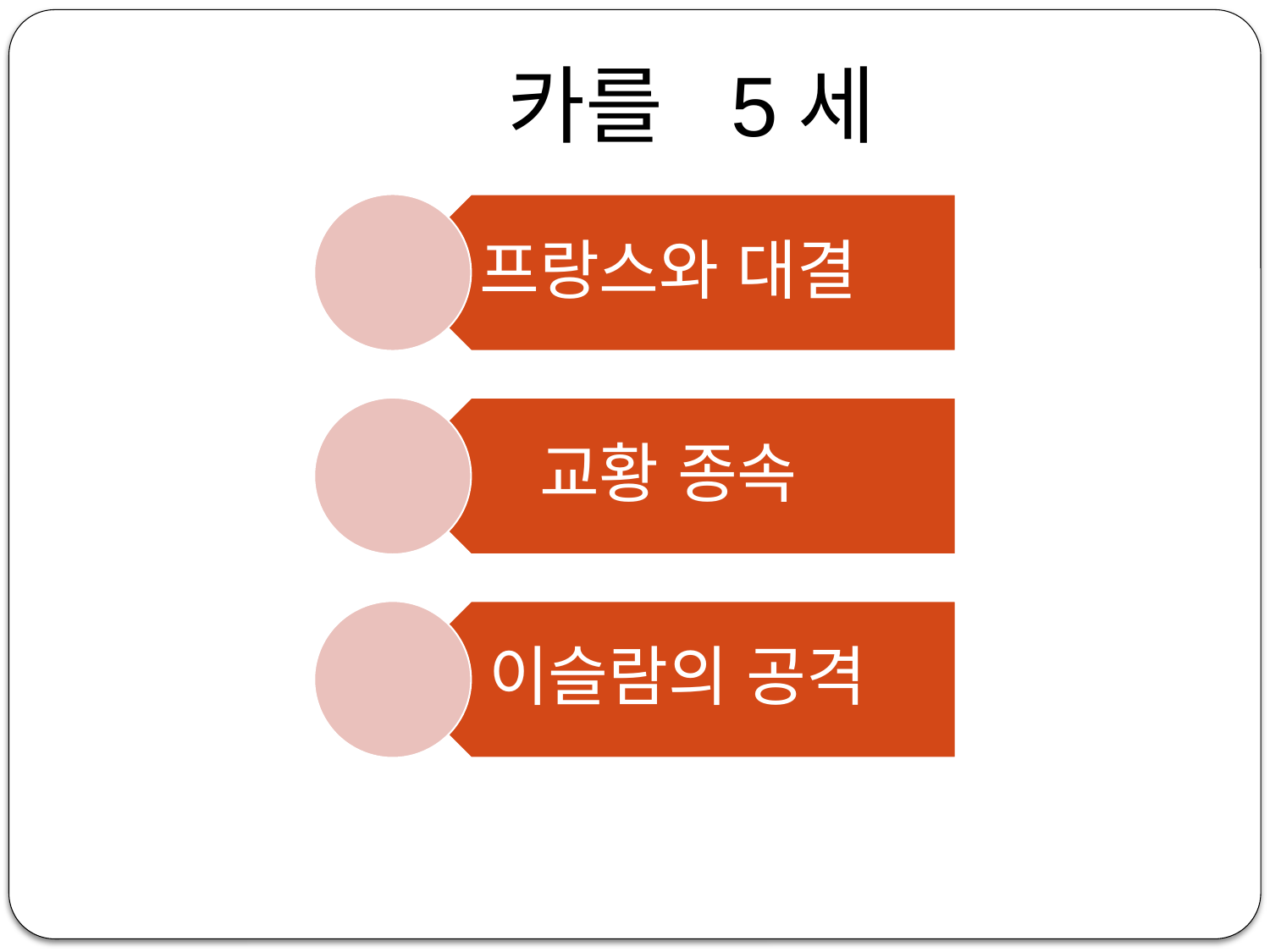

카를  5세
프랑스와 대결
교황 종속
이슬람의 공격